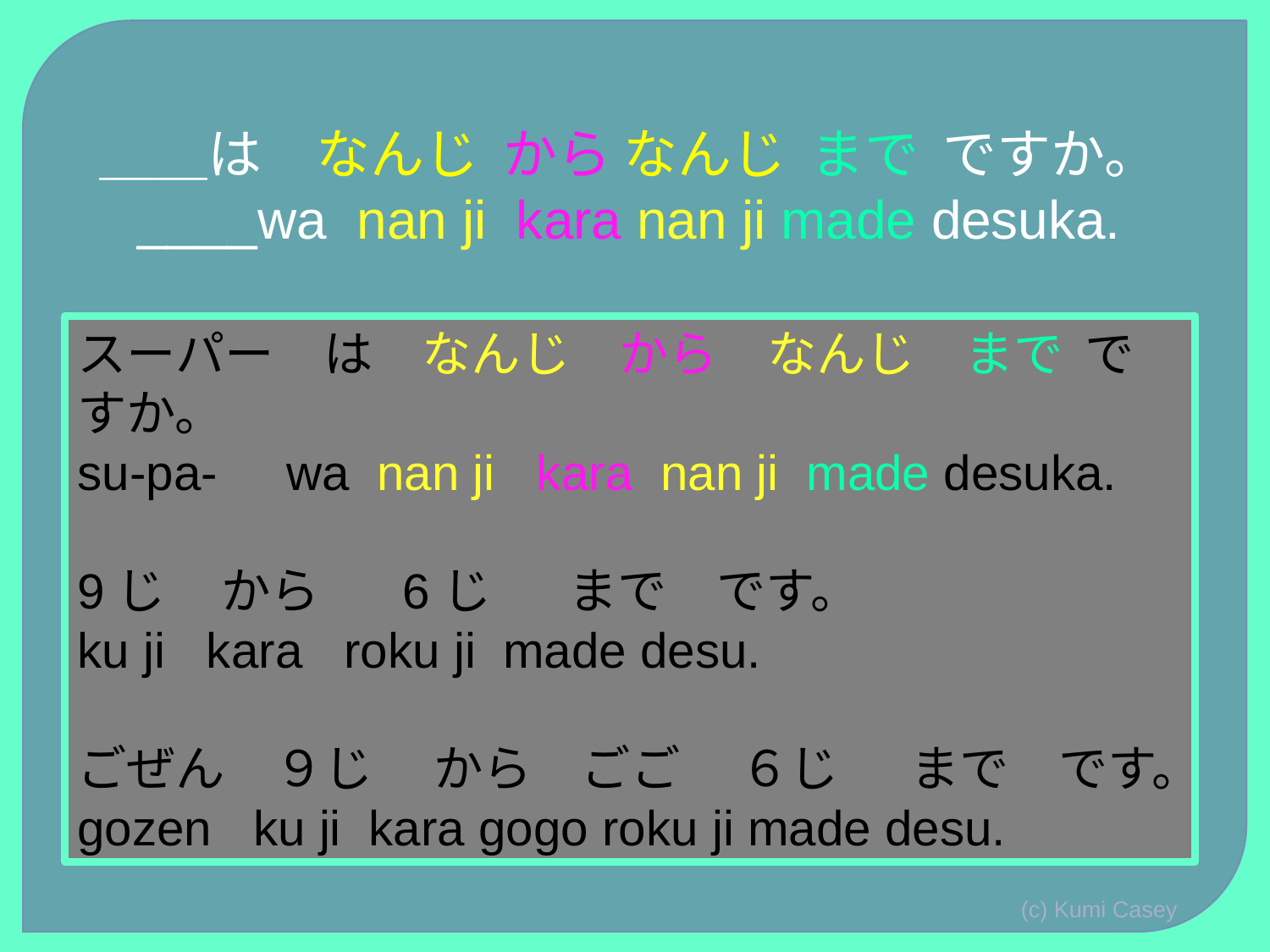

# ＿＿は　なんじ  から なんじ  まで  ですか。 ____wa  nan ji  kara nan ji made desuka.
スーパー　は　なんじ　から　なんじ　まで  ですか。
su-pa-     wa  nan ji   kara  nan ji  made desuka.

9じ     から　  6じ       まで　です。
ku ji   kara   roku ji  made desu.

ごぜん　９じ　 から　ごご　 ６じ　  まで　です。
gozen   ku ji  kara gogo roku ji made desu.
(c) Kumi Casey